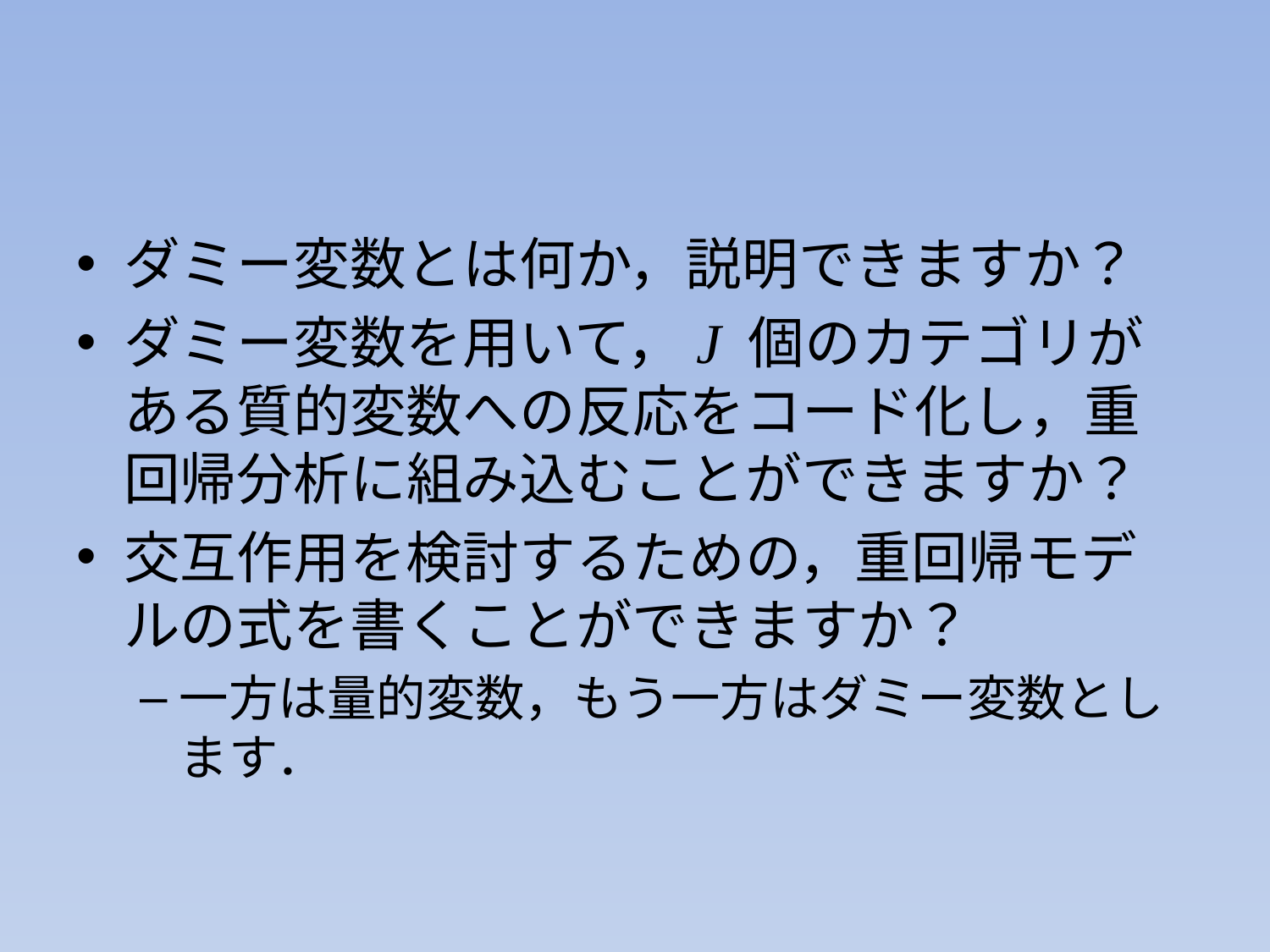

#
ダミー変数とは何か，説明できますか？
ダミー変数を用いて，J 個のカテゴリがある質的変数への反応をコード化し，重回帰分析に組み込むことができますか？
交互作用を検討するための，重回帰モデルの式を書くことができますか？
一方は量的変数，もう一方はダミー変数とします．